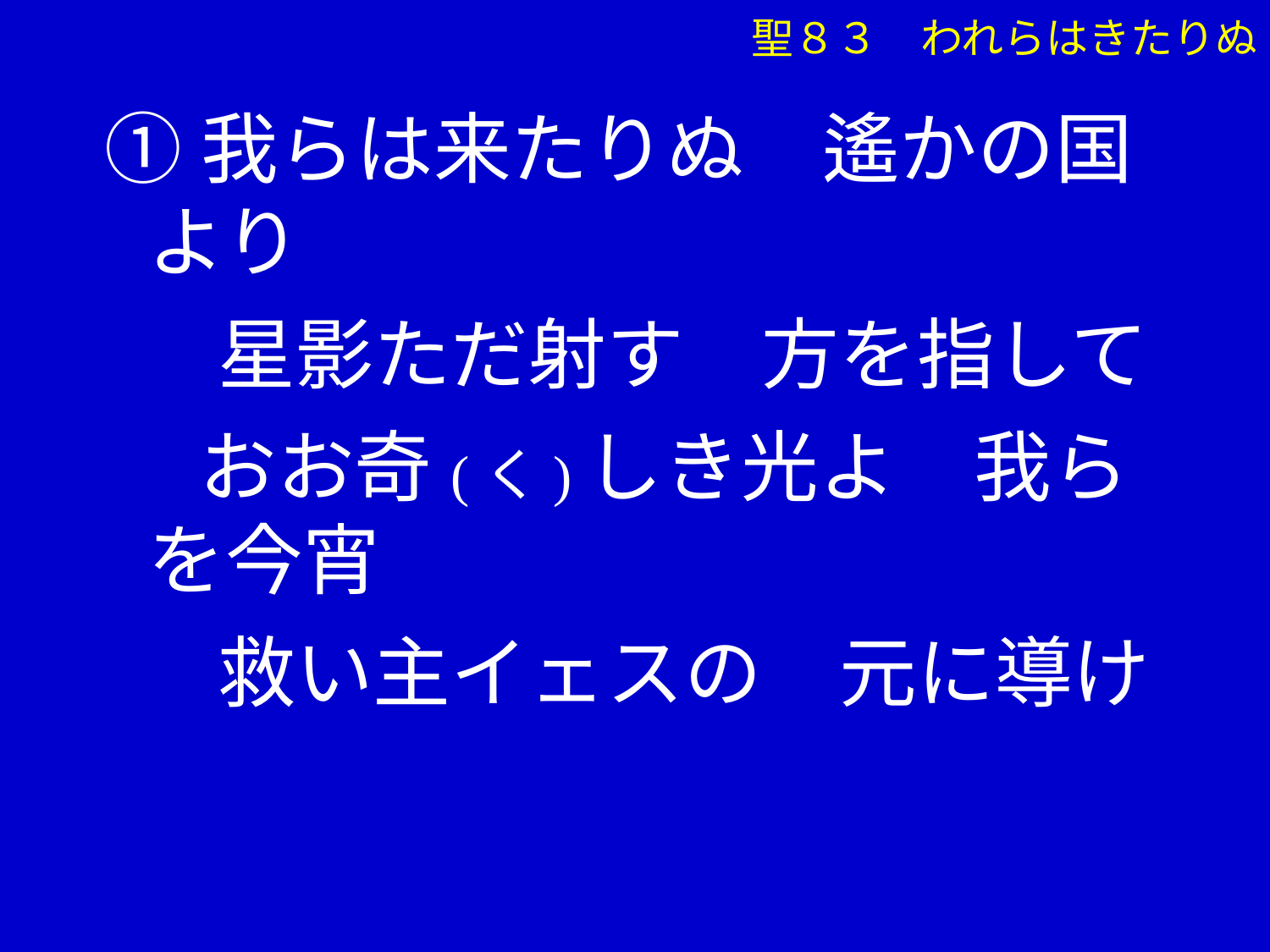

①我らは来たりぬ　遙かの国より
 　星影ただ射す　方を指して
　 おお奇(く)しき光よ　我らを今宵
 　救い主イェスの　元に導け
聖８３　われらはきたりぬ